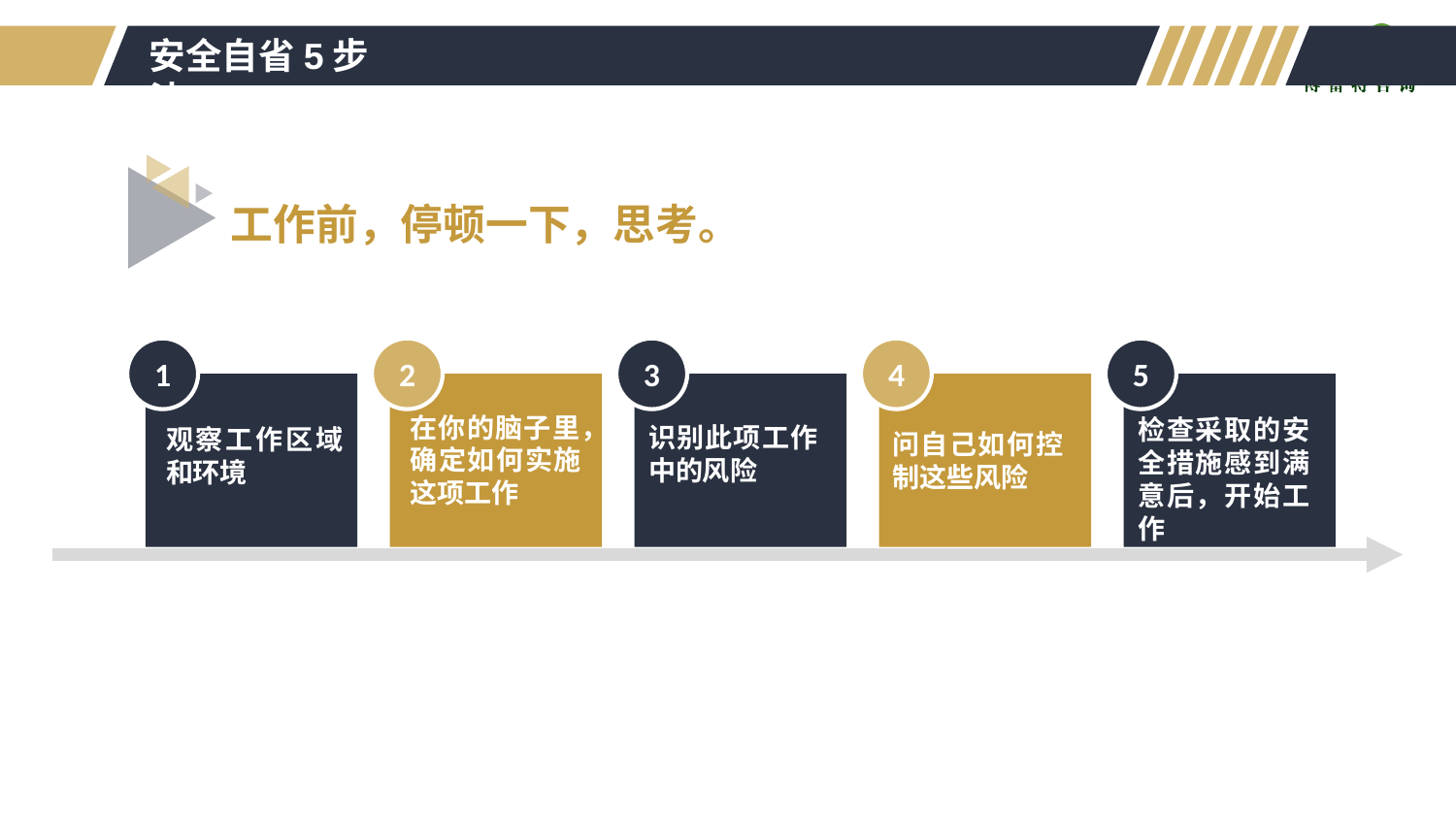

安全自省5步法

工作前，停顿一下，思考。
1
2
3
4
5

在你的脑子里，确定如何实施这项工作
检查采取的安全措施感到满意后，开始工作
识别此项工作中的风险
观察工作区域和环境
问自己如何控制这些风险